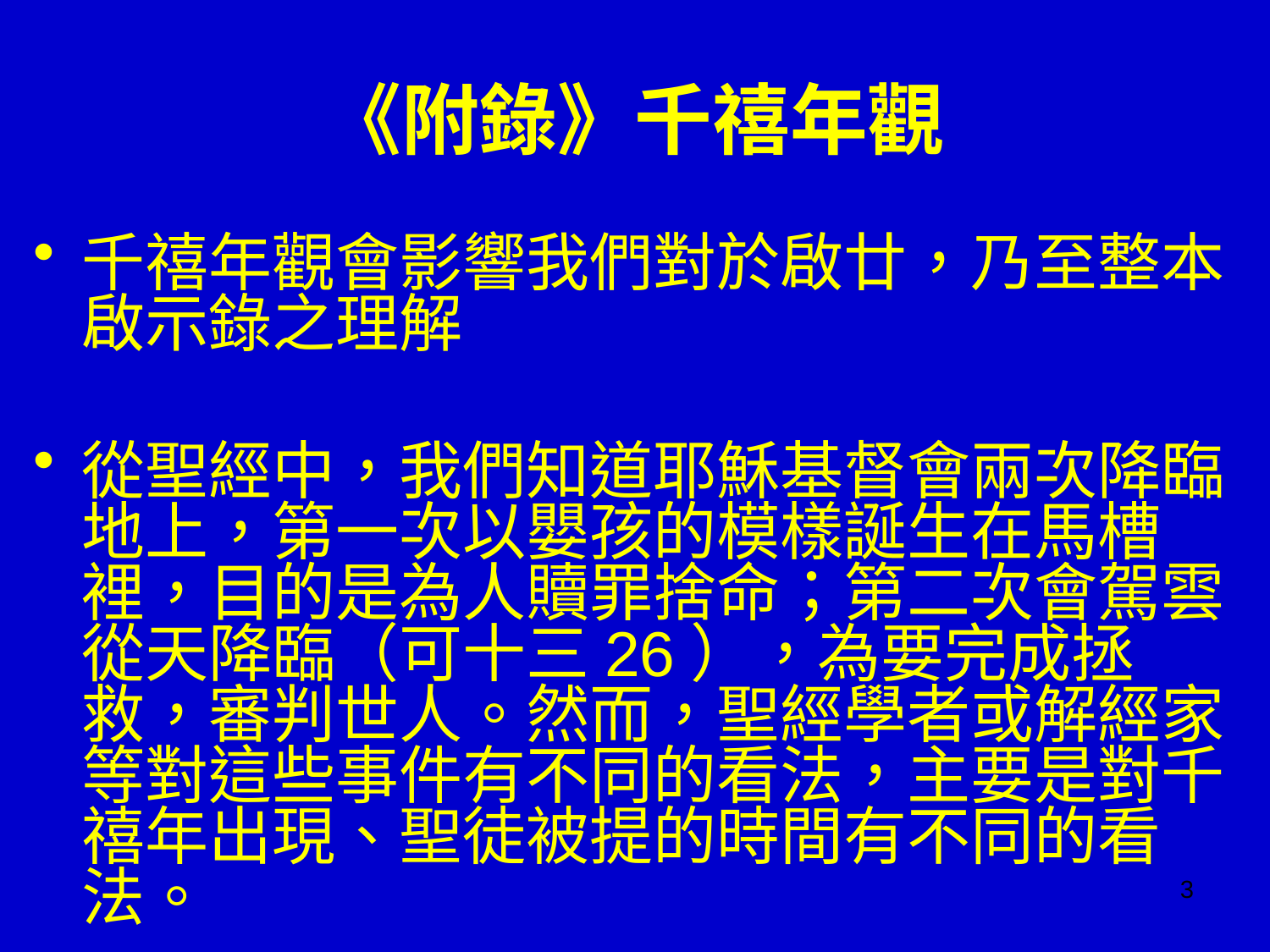

# 《附錄》千禧年觀

千禧年觀會影響我們對於啟廿，乃至整本啟示錄之理解

從聖經中，我們知道耶穌基督會兩次降臨地上，第一次以嬰孩的模樣誕生在馬槽裡，目的是為人贖罪捨命；第二次會駕雲從天降臨（可十三26），為要完成拯救，審判世人。然而，聖經學者或解經家等對這些事件有不同的看法，主要是對千禧年出現、聖徒被提的時間有不同的看法。
3